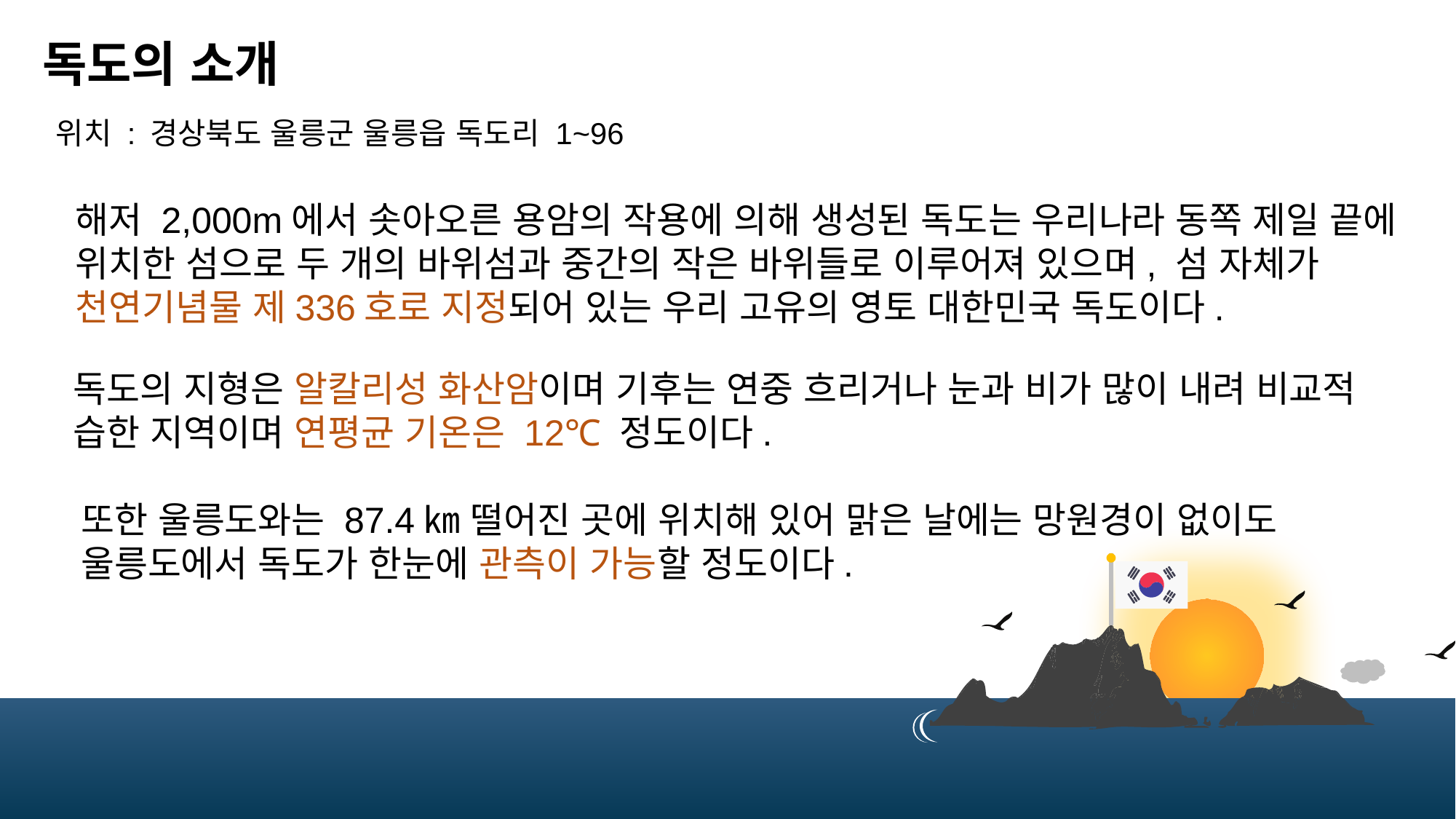

독도의 소개
위치 : 경상북도 울릉군 울릉읍 독도리 1~96
해저 2,000m에서 솟아오른 용암의 작용에 의해 생성된 독도는 우리나라 동쪽 제일 끝에 위치한 섬으로 두 개의 바위섬과 중간의 작은 바위들로 이루어져 있으며, 섬 자체가 천연기념물 제336호로 지정되어 있는 우리 고유의 영토 대한민국 독도이다.
독도의 지형은 알칼리성 화산암이며 기후는 연중 흐리거나 눈과 비가 많이 내려 비교적 습한 지역이며 연평균 기온은 12℃ 정도이다.
또한 울릉도와는 87.4㎞ 떨어진 곳에 위치해 있어 맑은 날에는 망원경이 없이도 울릉도에서 독도가 한눈에 관측이 가능할 정도이다.